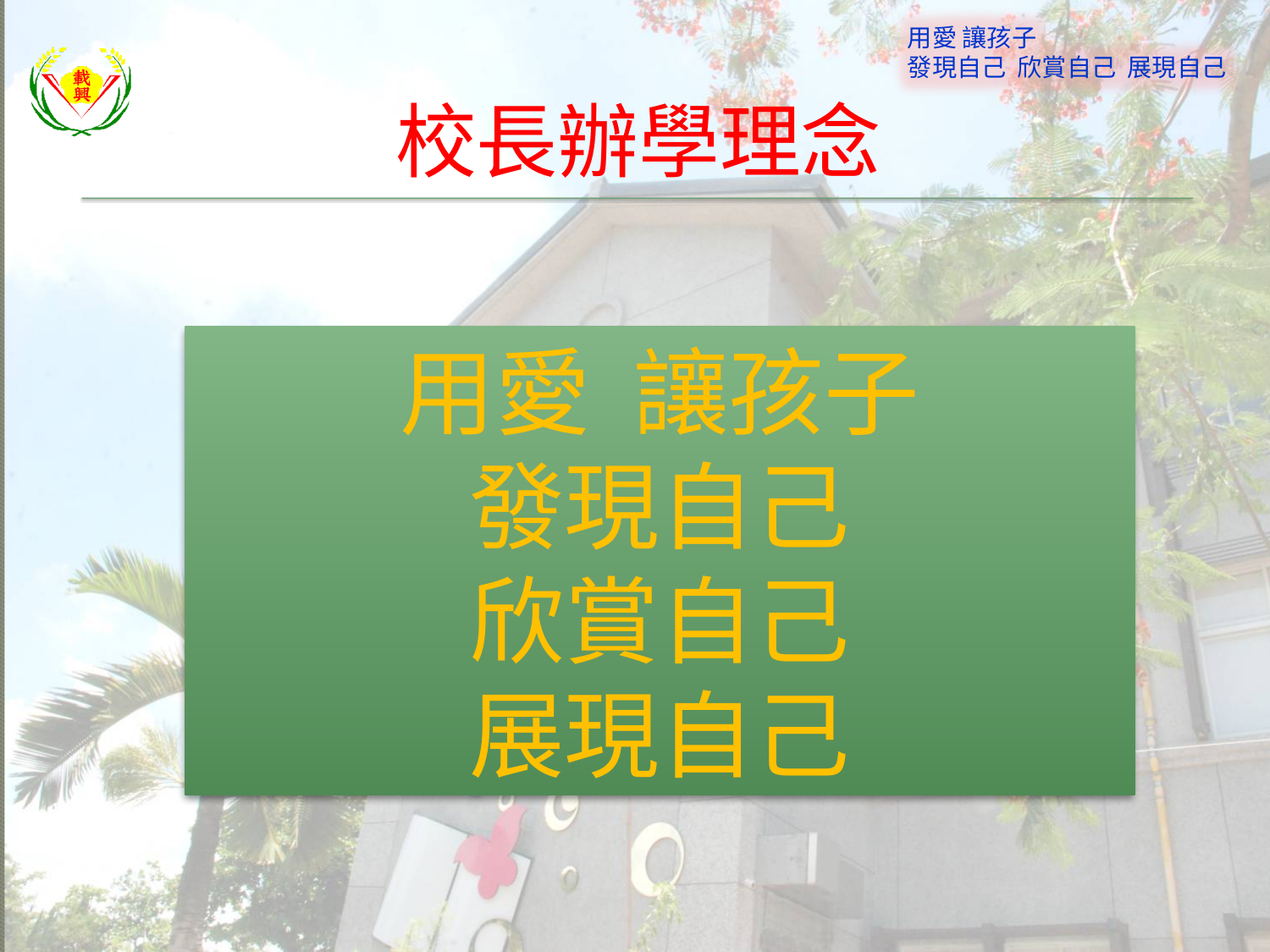

# 校長辦學理念

用愛  讓孩子
發現自己
欣賞自己
展現自己